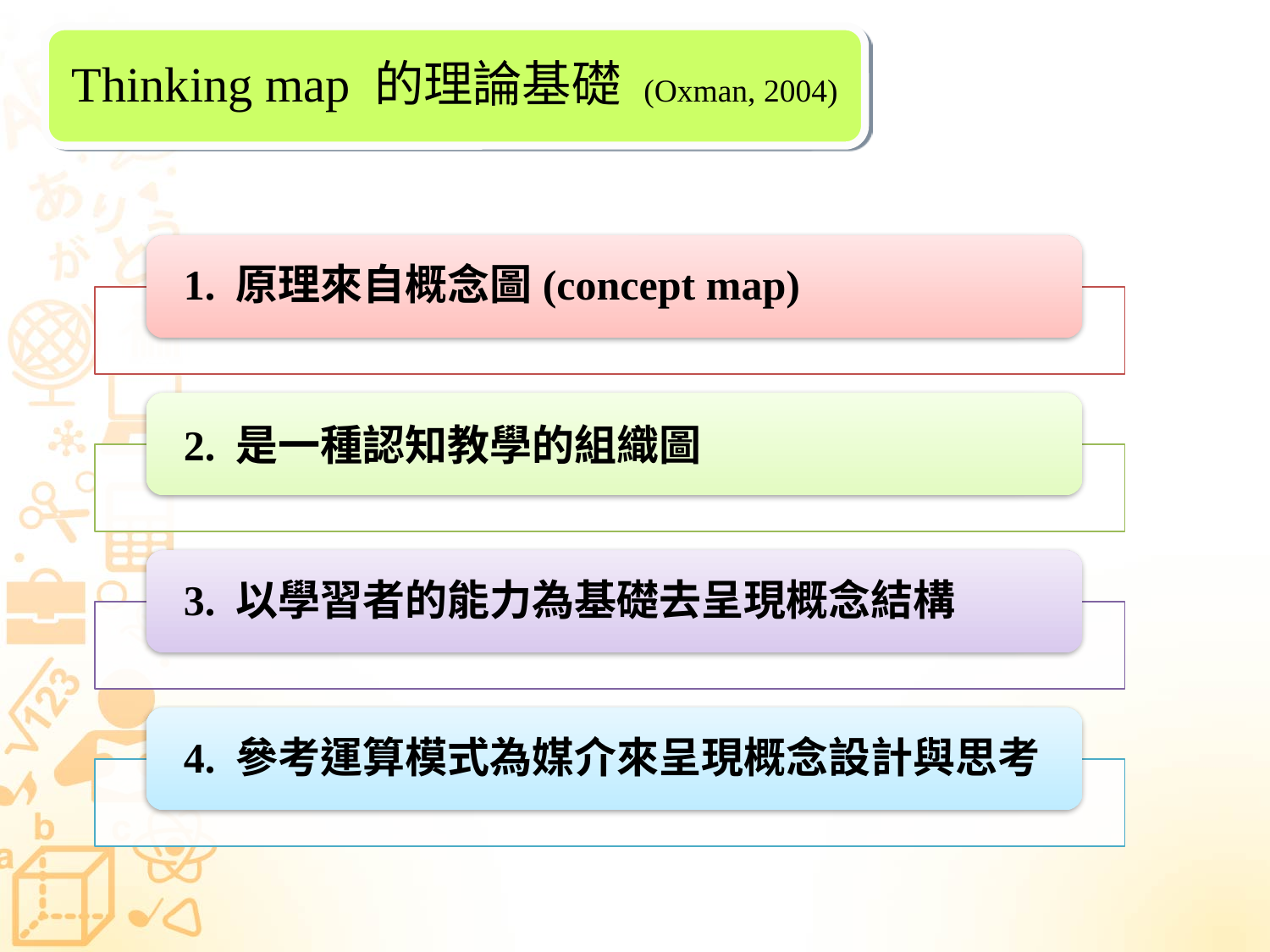

Thinking map 的理論基礎 (Oxman, 2004)
1. 原理來自概念圖(concept map)
2. 是一種認知教學的組織圖
3. 以學習者的能力為基礎去呈現概念結構
4. 參考運算模式為媒介來呈現概念設計與思考